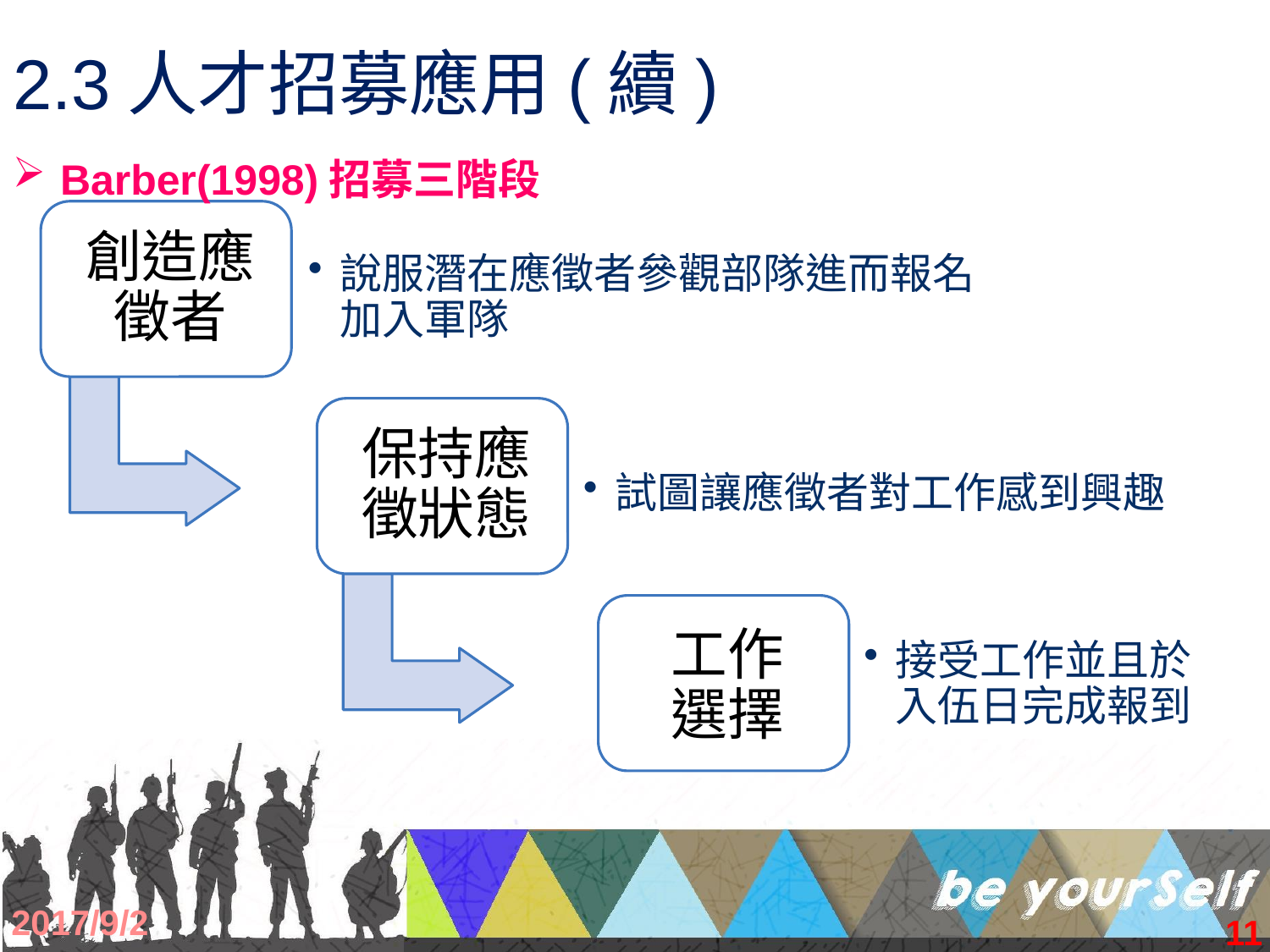

# 2.3人才招募應用(續)
創造應徵者
說服潛在應徵者參觀部隊進而報名加入軍隊
保持應徵狀態
試圖讓應徵者對工作感到興趣
工作
選擇
接受工作並且於入伍日完成報到
Barber(1998)招募三階段
2017/9/2
11